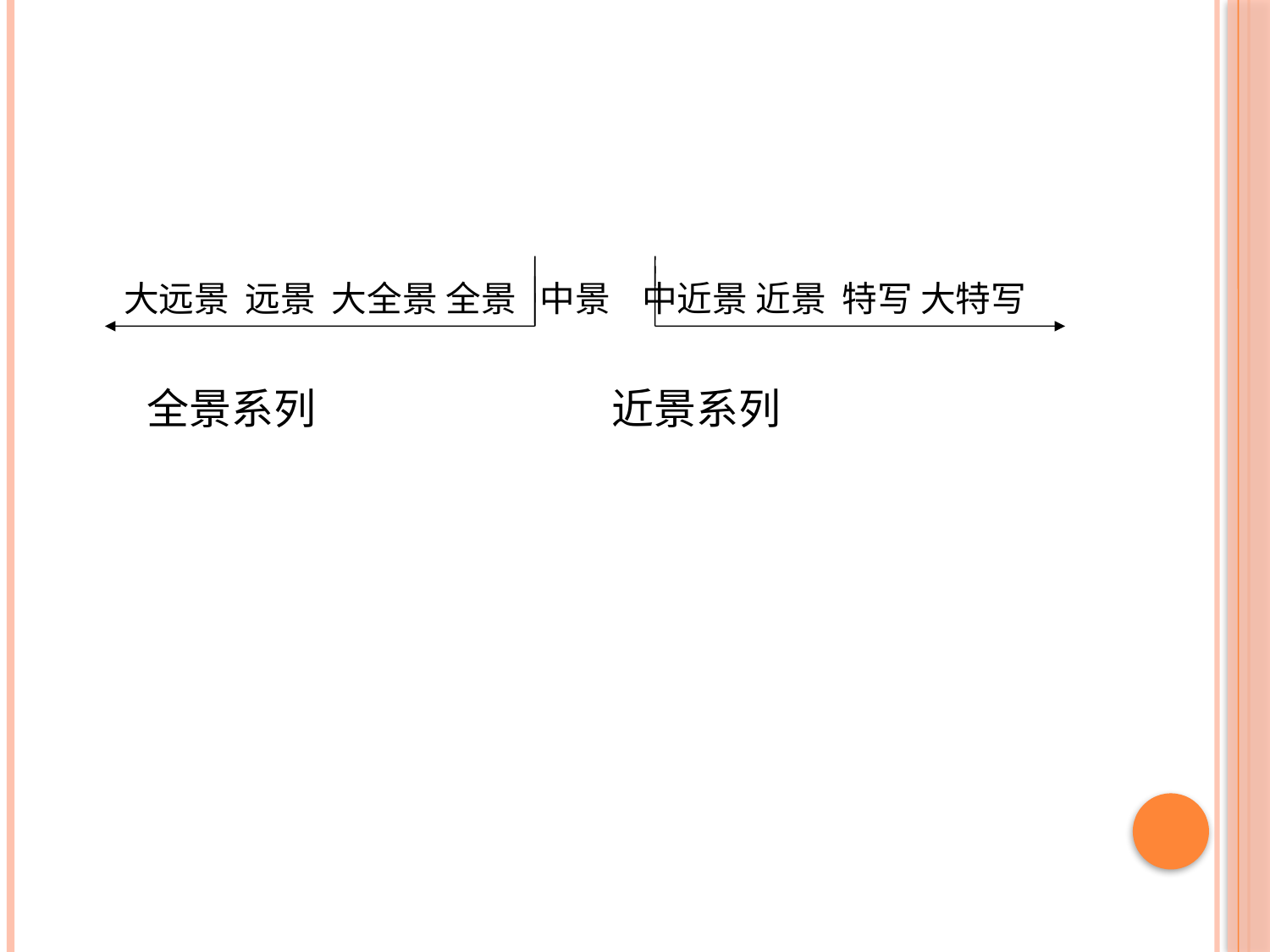

#

     大远景  远景  大全景 全景   中景    中近景 近景  特写 大特写

        全景系列                               近景系列